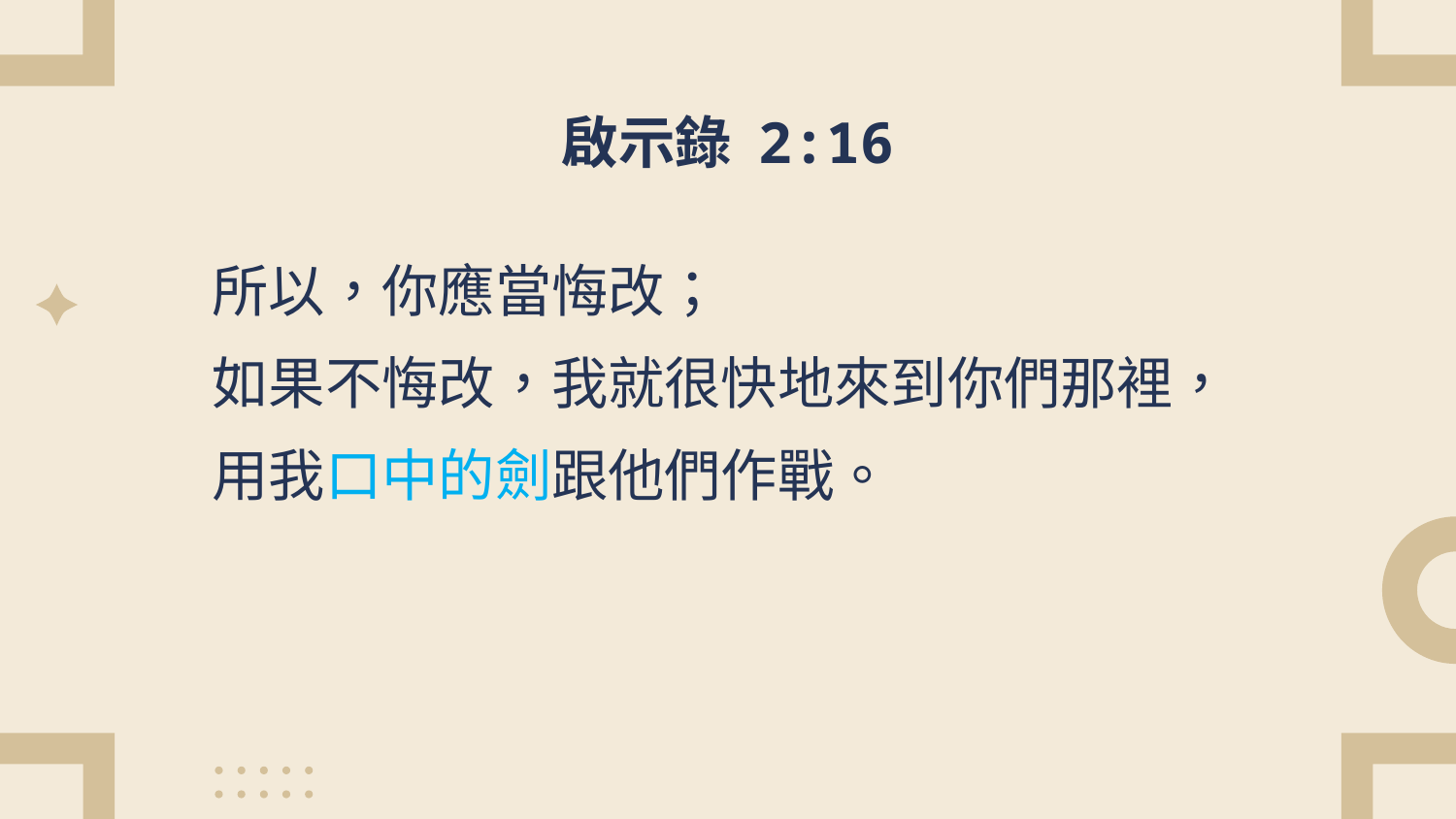

# 啟示錄 2:16
所以，你應當悔改；
如果不悔改，我就很快地來到你們那裡，
用我口中的劍跟他們作戰。